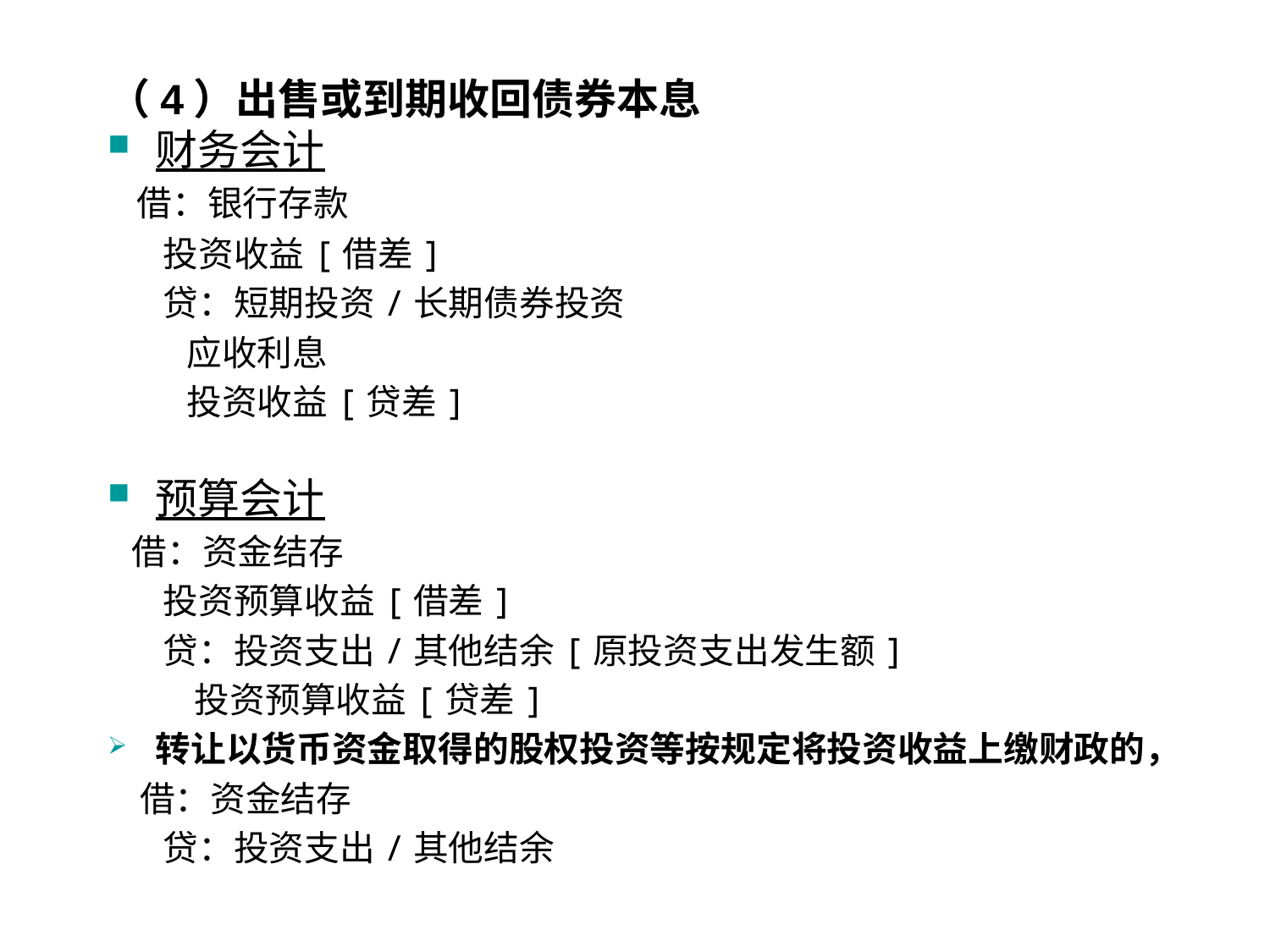

#
（4）出售或到期收回债券本息
财务会计
  借：银行存款
      投资收益[借差]
      贷：短期投资/长期债券投资
         应收利息
         投资收益[贷差]

预算会计
  借：资金结存
      投资预算收益[借差]
      贷：投资支出/其他结余[原投资支出发生额]
          投资预算收益[贷差]
转让以货币资金取得的股权投资等按规定将投资收益上缴财政的，
   借：资金结存
      贷：投资支出/其他结余

182